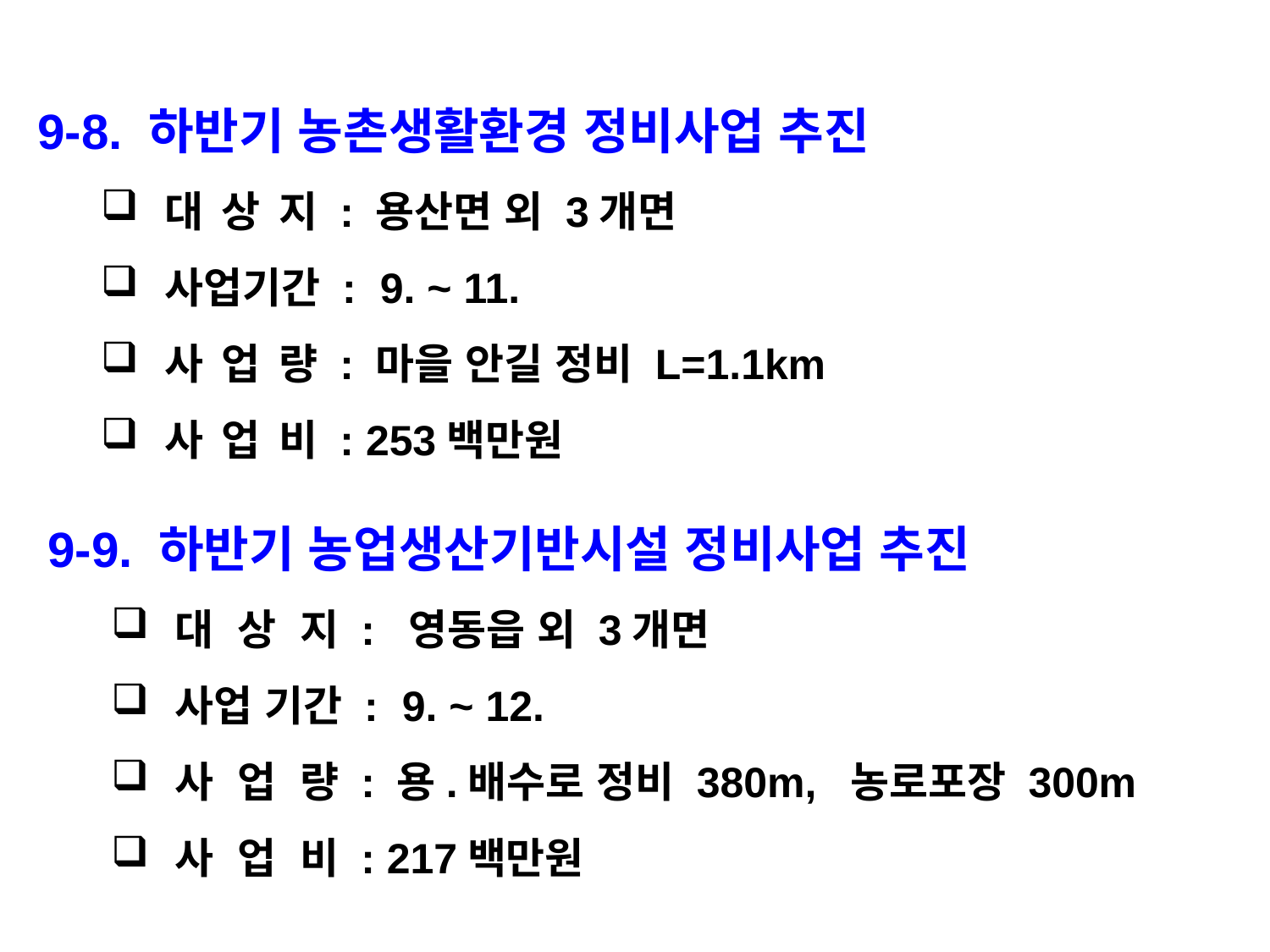

9-8. 하반기 농촌생활환경 정비사업 추진
대 상 지 : 용산면 외 3개면
사업기간 :  9. ~ 11.
사 업 량 : 마을 안길 정비 L=1.1km
사 업 비 : 253백만원

9-9. 하반기 농업생산기반시설 정비사업 추진
대  상  지 :  영동읍 외 3개면
사업 기간 :  9. ~ 12.
사  업  량 : 용.배수로 정비 380m,  농로포장 300m
사  업  비 : 217백만원